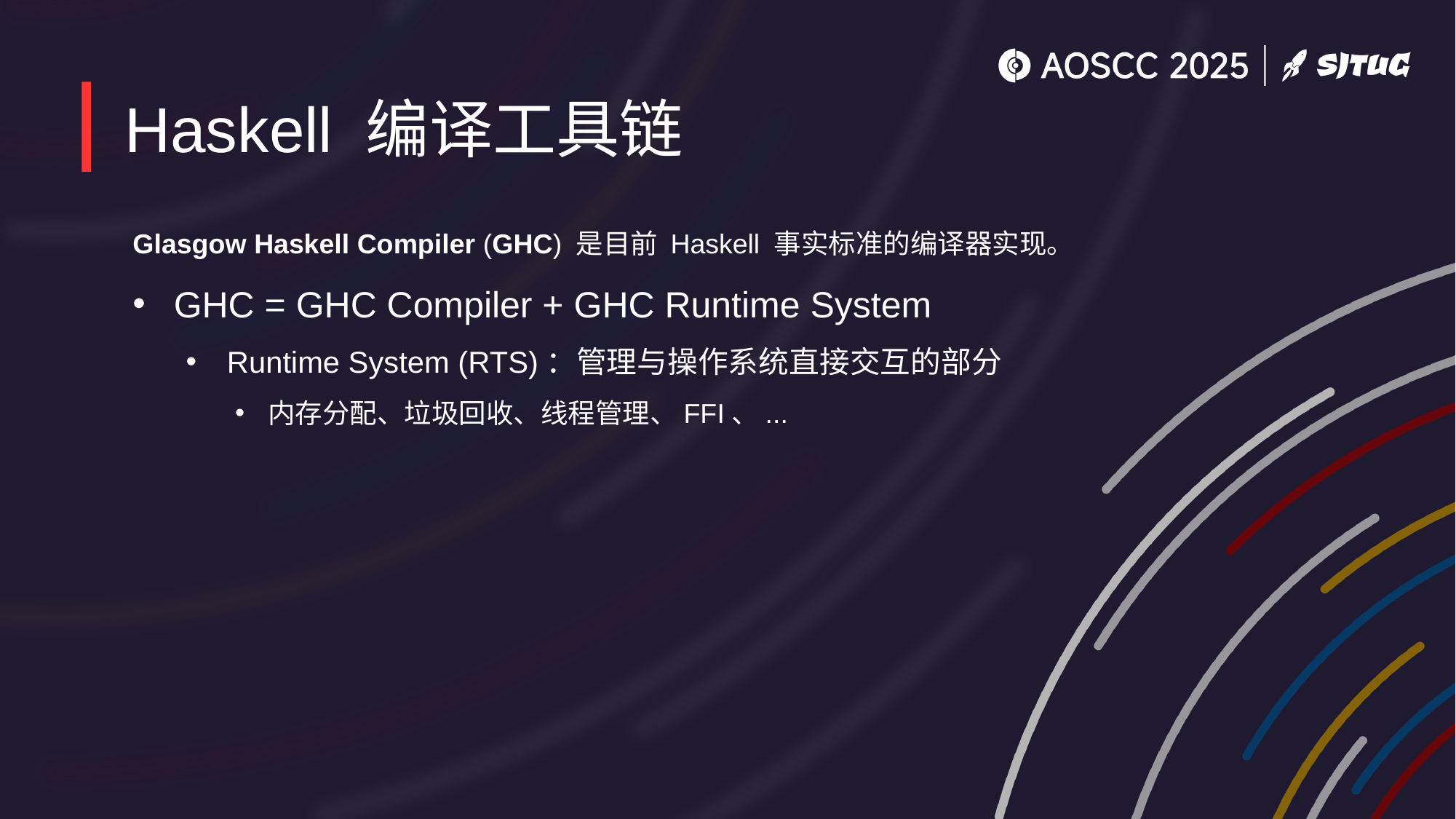

# Haskell 编译工具链
Glasgow Haskell Compiler (GHC) 是目前 Haskell 事实标准的编译器实现。
GHC = GHC Compiler + GHC Runtime System
Runtime System (RTS)：管理与操作系统直接交互的部分
内存分配、垃圾回收、线程管理、FFI、...